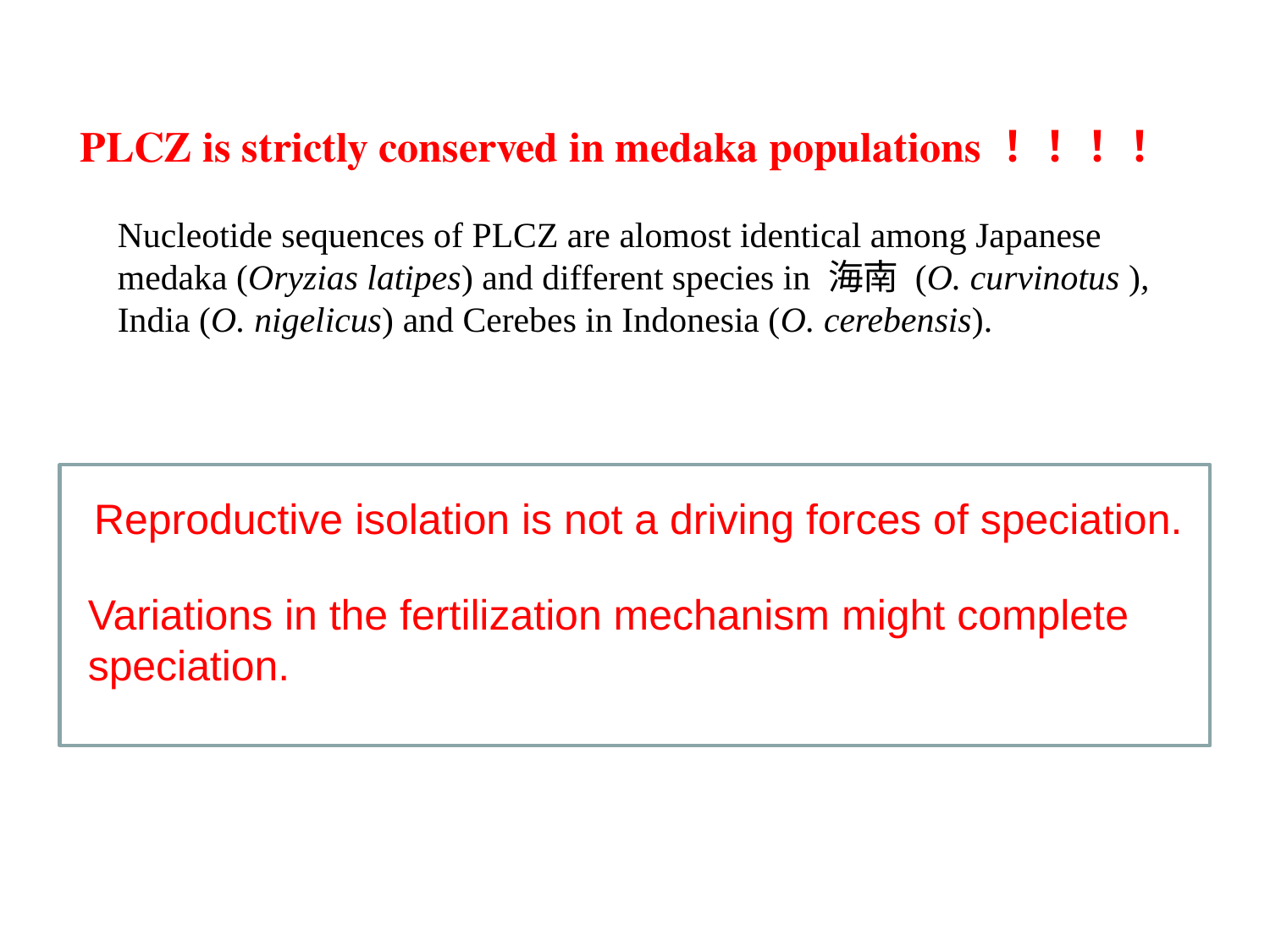

PLCZ is strictly conserved in medaka populations！！！！
Nucleotide sequences of PLCZ are alomost identical among Japanese medaka (Oryzias latipes) and different species in 海南 (O. curvinotus ), India (O. nigelicus) and Cerebes in Indonesia (O. cerebensis).

Reproductive isolation is not a driving forces of speciation.
Variations in the fertilization mechanism might complete speciation.
Why ?
I am thinking.
＼(￣＾￣)／
Honestly, I am holding up.